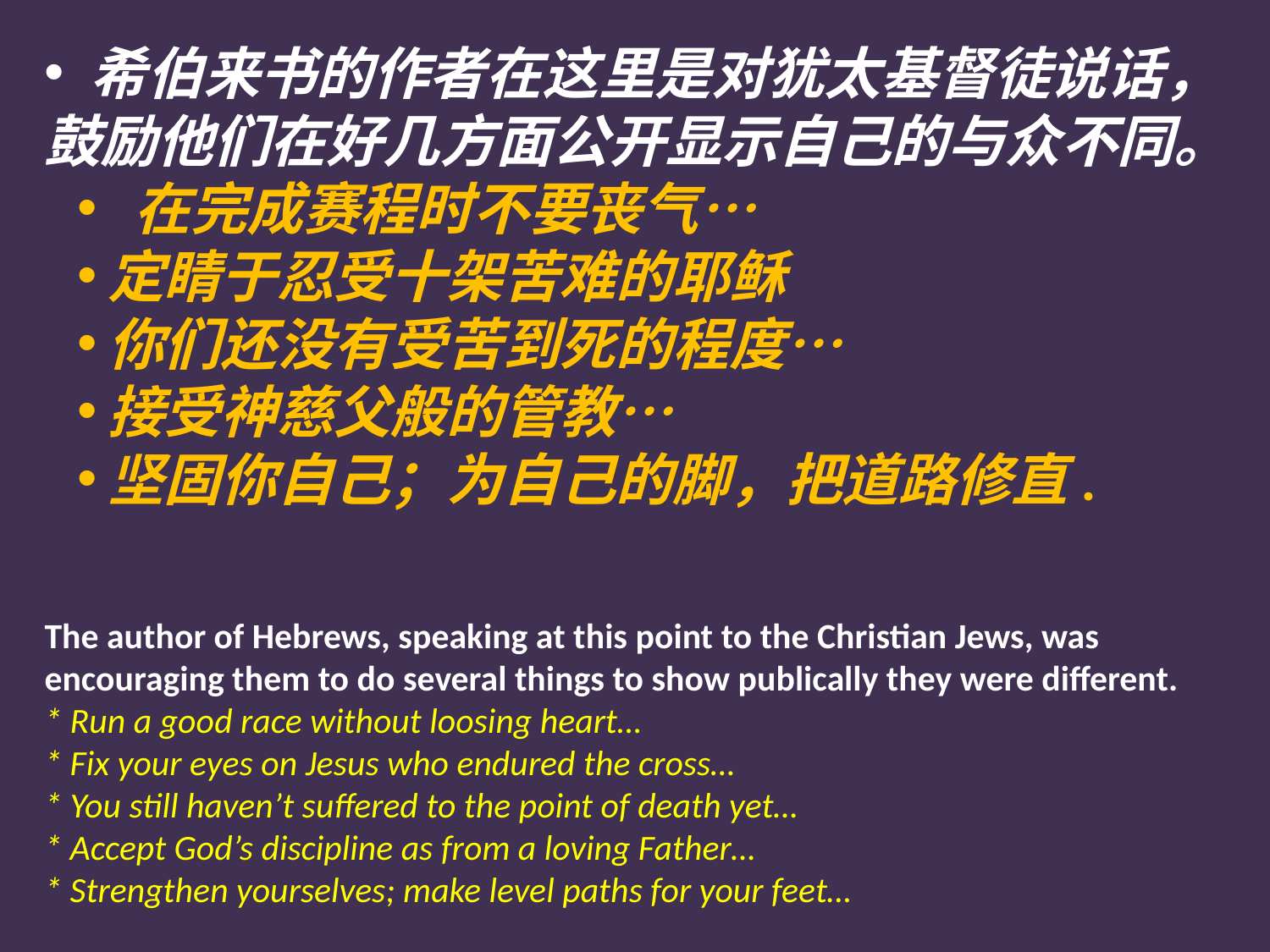

希伯来书的作者在这里是对犹太基督徒说话，鼓励他们在好几方面公开显示自己的与众不同。
 在完成赛程时不要丧气…
定睛于忍受十架苦难的耶稣
你们还没有受苦到死的程度…
接受神慈父般的管教…
坚固你自己；为自己的脚，把道路修直.
# The author of Hebrews, speaking at this point to the Christian Jews, was encouraging them to do several things to show publically they were different. * Run a good race without loosing heart… * Fix your eyes on Jesus who endured the cross… * You still haven’t suffered to the point of death yet… * Accept God’s discipline as from a loving Father… * Strengthen yourselves; make level paths for your feet…